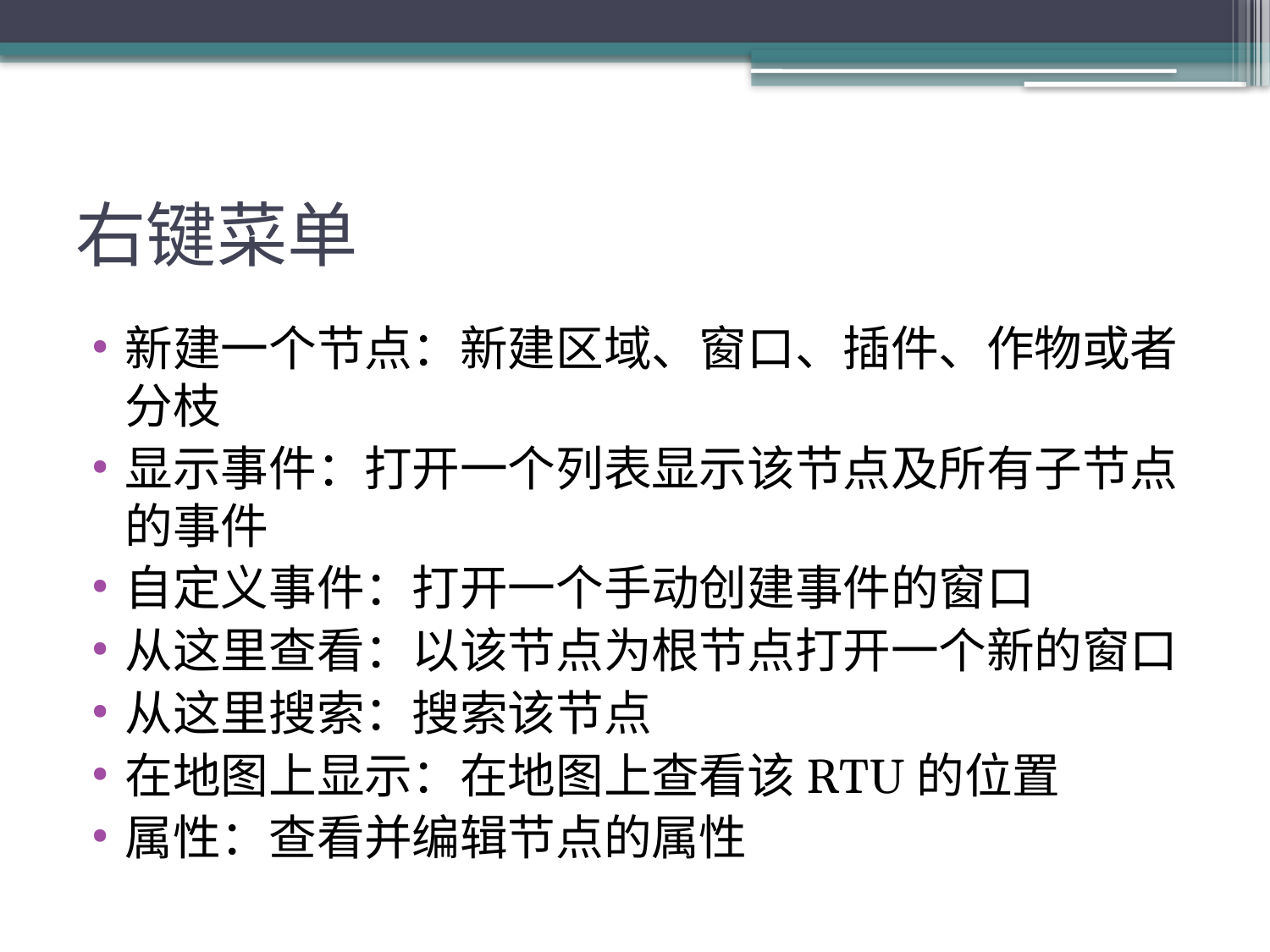

# 右键菜单
新建一个节点：新建区域、窗口、插件、作物或者分枝
显示事件：打开一个列表显示该节点及所有子节点的事件
自定义事件：打开一个手动创建事件的窗口
从这里查看：以该节点为根节点打开一个新的窗口
从这里搜索：搜索该节点
在地图上显示：在地图上查看该RTU的位置
属性：查看并编辑节点的属性